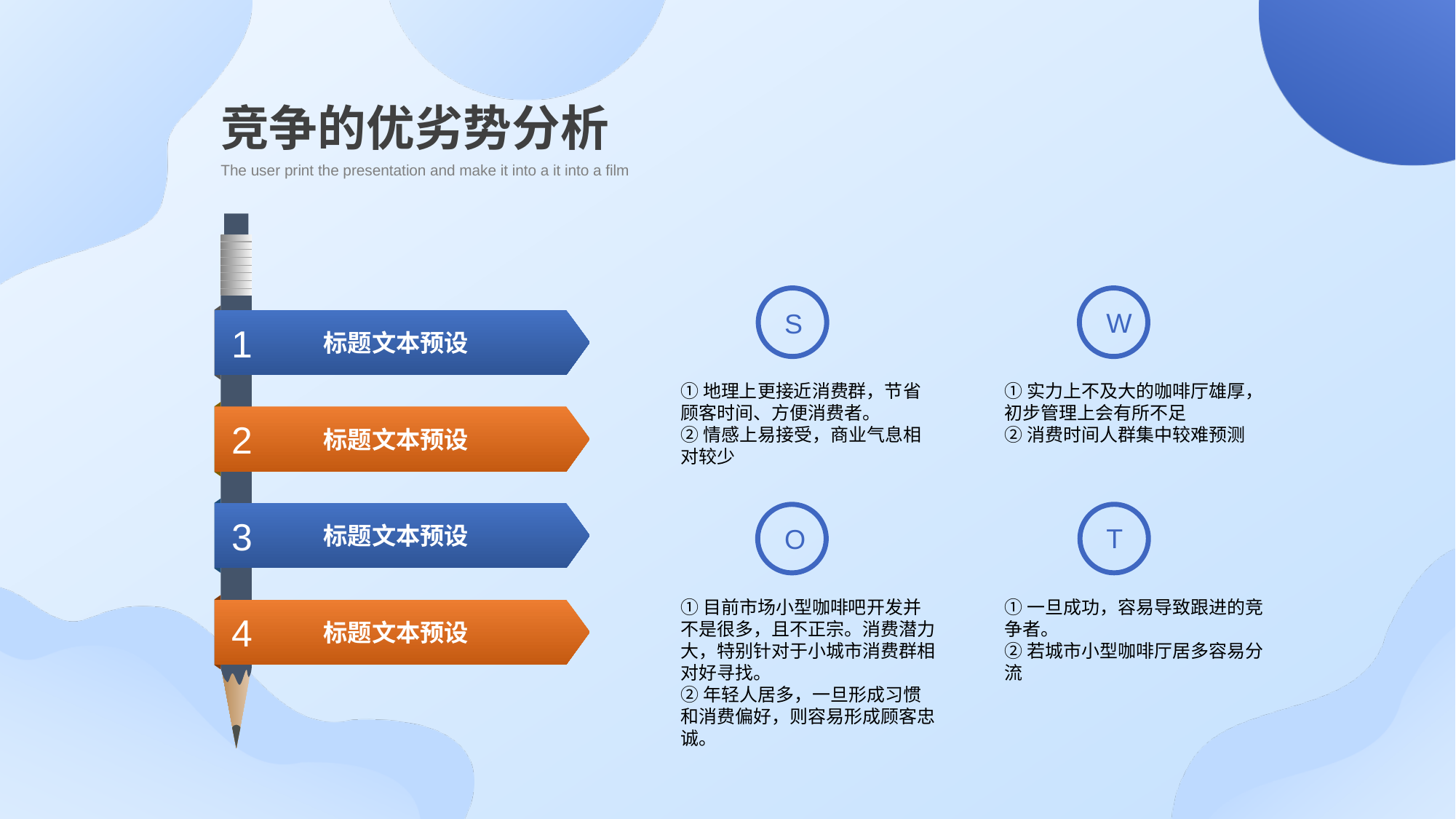

竞争的优劣势分析
The user print the presentation and make it into a it into a film

W
S
标题文本预设
1

①地理上更接近消费群，节省顾客时间、方便消费者。
②情感上易接受，商业气息相对较少
①实力上不及大的咖啡厅雄厚，初步管理上会有所不足
②消费时间人群集中较难预测
标题文本预设
2

标题文本预设
3
T
O

①目前市场小型咖啡吧开发并不是很多，且不正宗。消费潜力大，特别针对于小城市消费群相对好寻找。
②年轻人居多，一旦形成习惯和消费偏好，则容易形成顾客忠诚。
①一旦成功，容易导致跟进的竞争者。
②若城市小型咖啡厅居多容易分流
标题文本预设
4